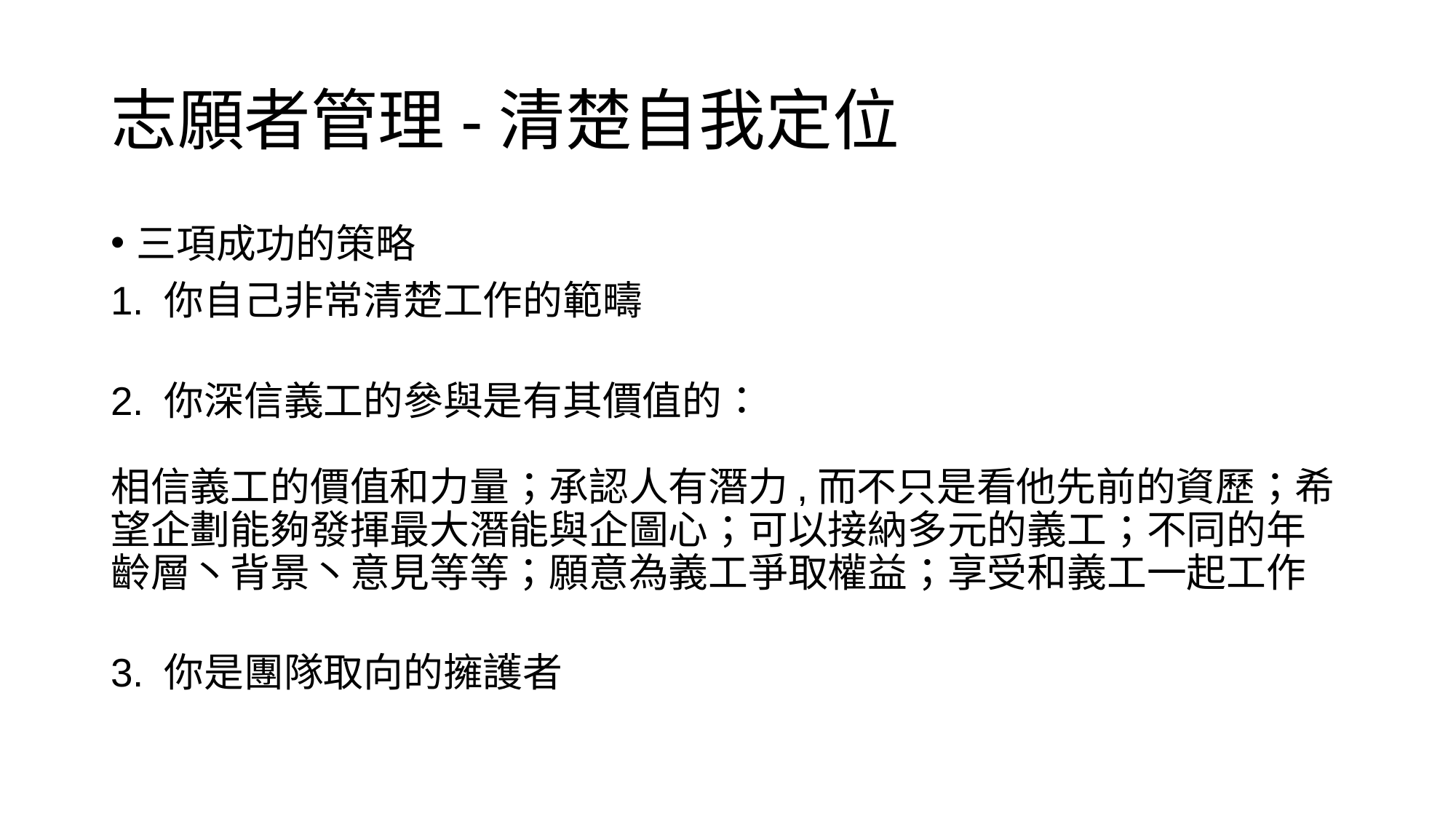

# 志願者管理-清楚自我定位
三項成功的策略
1. 你自己非常清楚工作的範疇
2. 你深信義工的參與是有其價值的：
相信義工的價值和力量；承認人有潛力,而不只是看他先前的資歷；希望企劃能夠發揮最大潛能與企圖心；可以接納多元的義工；不同的年齡層丶背景丶意見等等；願意為義工爭取權益；享受和義工一起工作
3. 你是團隊取向的擁護者